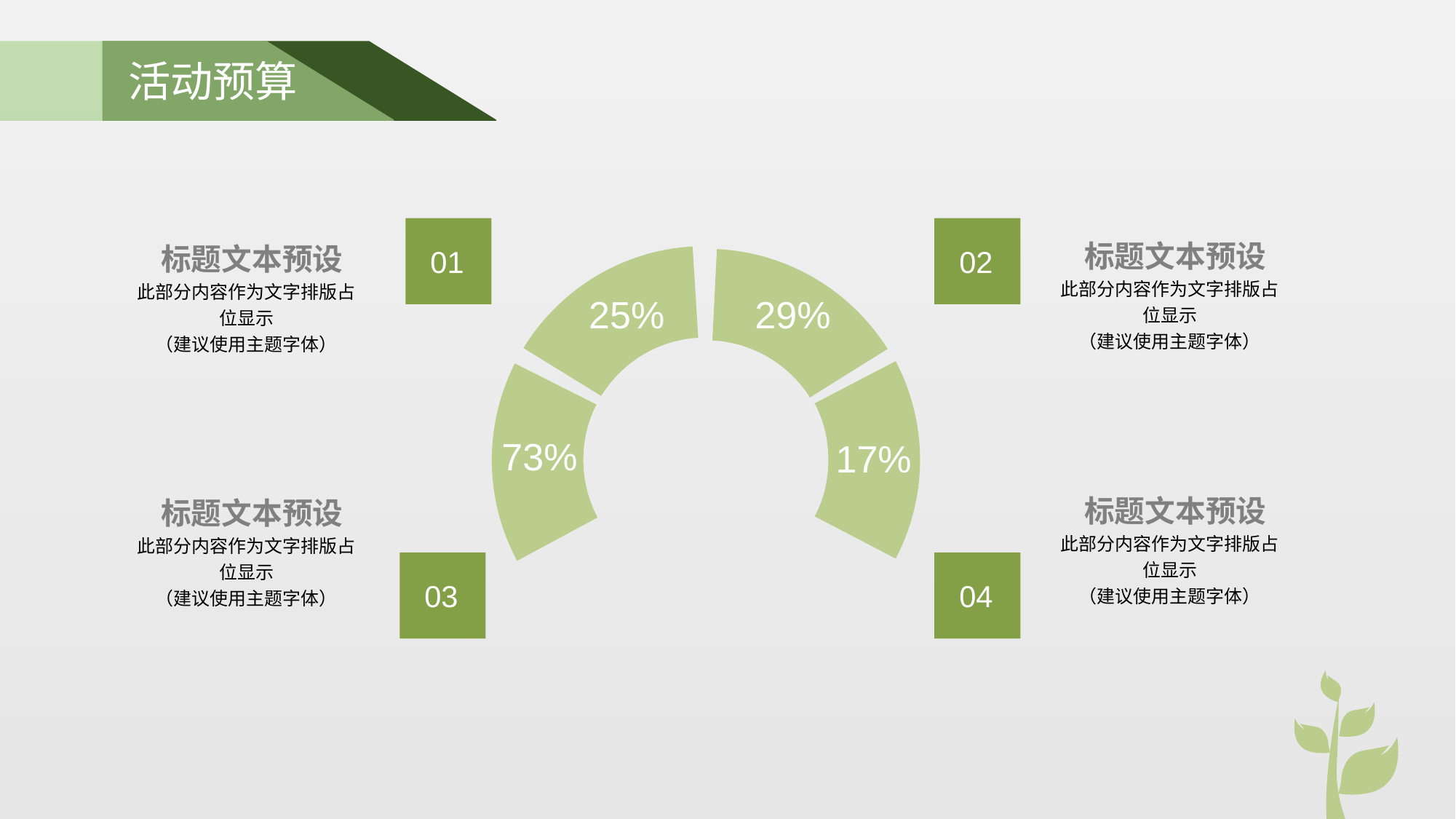

活动预算

01
02

25%
29%

73%
17%

03
04
标题文本预设
此部分内容作为文字排版占位显示
（建议使用主题字体）
标题文本预设
此部分内容作为文字排版占位显示
（建议使用主题字体）
标题文本预设
此部分内容作为文字排版占位显示
（建议使用主题字体）
标题文本预设
此部分内容作为文字排版占位显示
（建议使用主题字体）